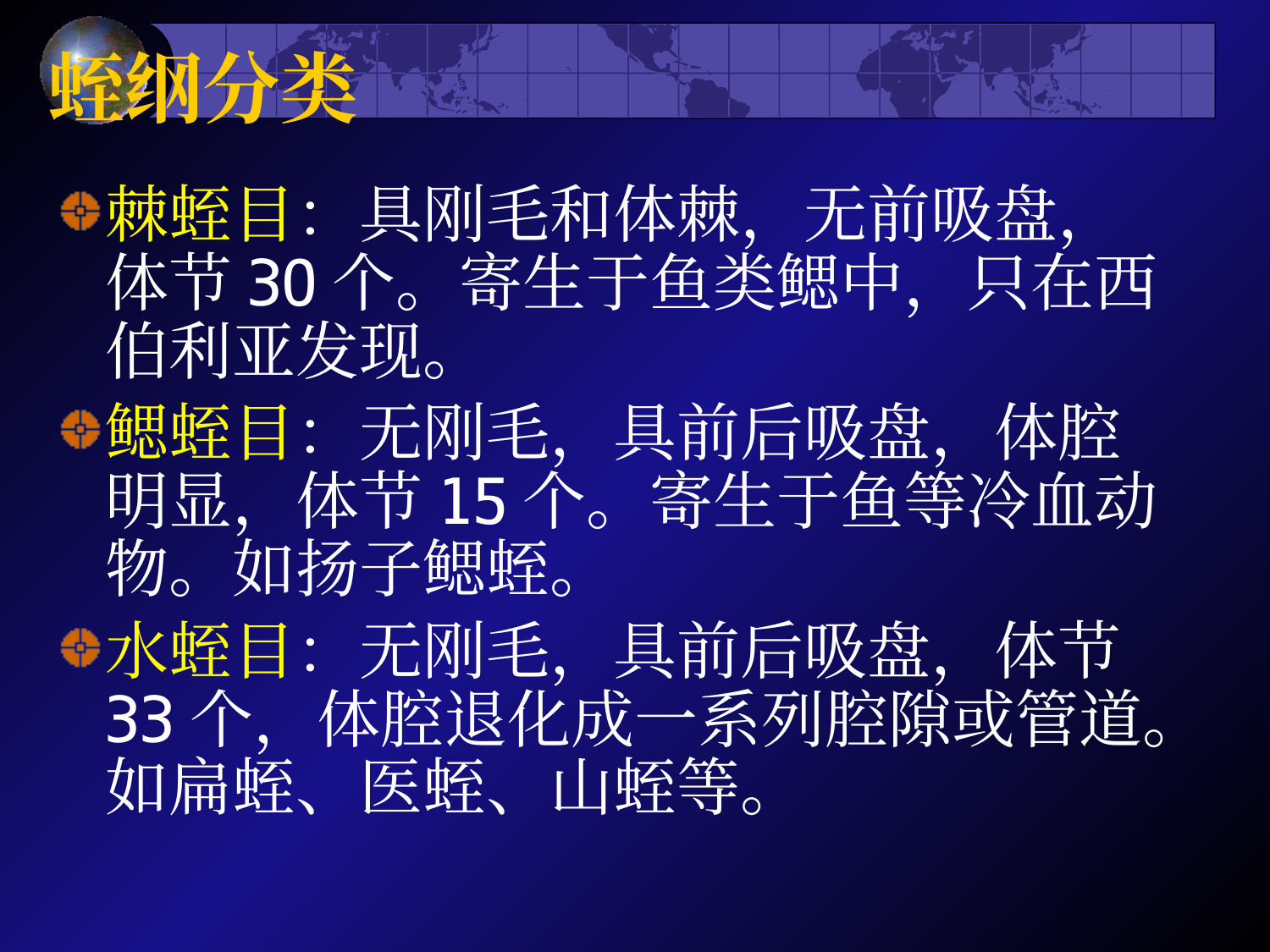

# 蛭纲分类
棘蛭目：具刚毛和体棘，无前吸盘，体节30个。寄生于鱼类鳃中，只在西伯利亚发现。
鳃蛭目：无刚毛，具前后吸盘，体腔明显，体节15个。寄生于鱼等冷血动物。如扬子鳃蛭。
水蛭目：无刚毛，具前后吸盘，体节33个，体腔退化成一系列腔隙或管道。如扁蛭、医蛭、山蛭等。